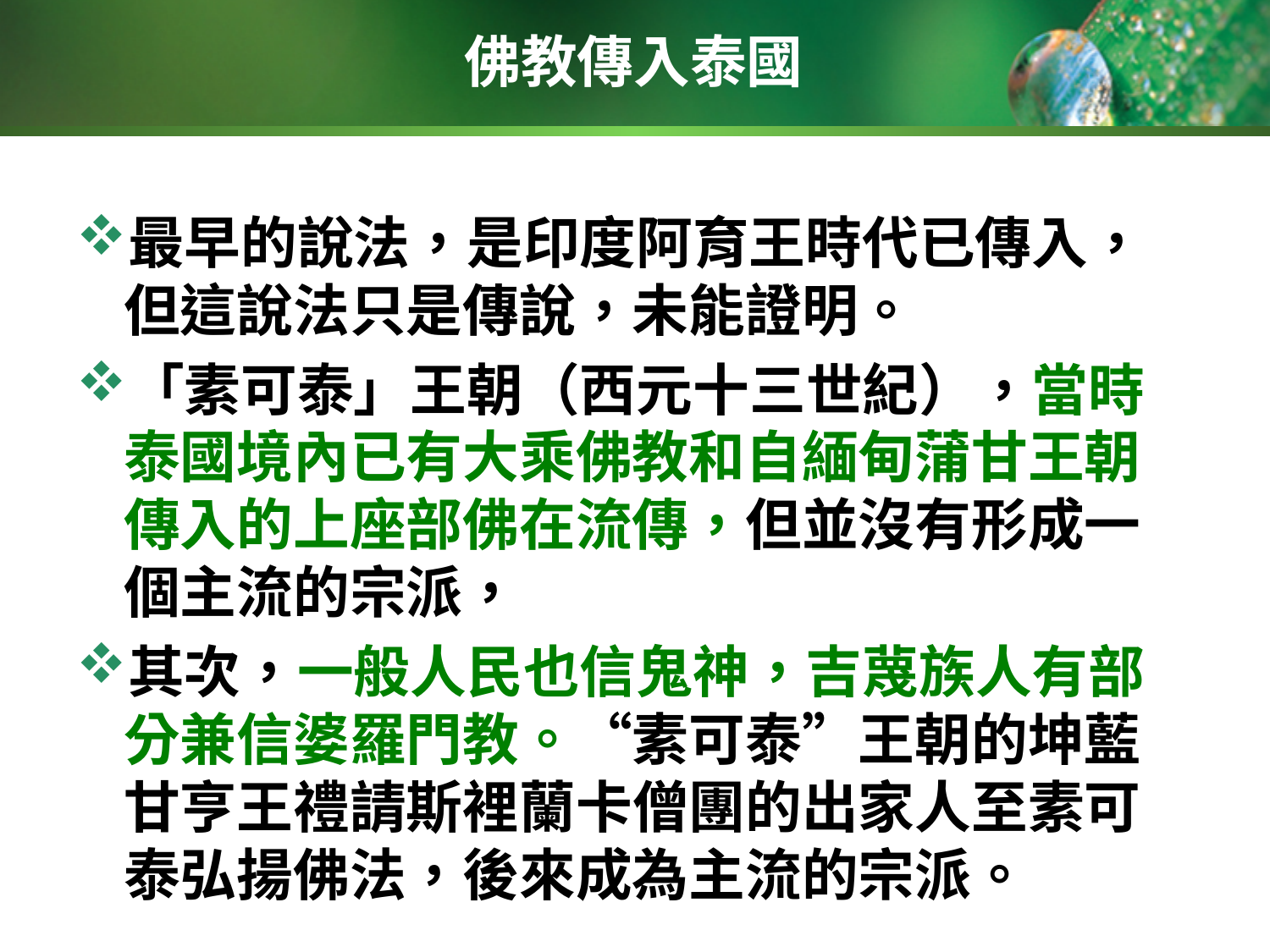

# 佛教傳入泰國
最早的說法，是印度阿育王時代已傳入，但這說法只是傳說，未能證明。
「素可泰」王朝（西元十三世紀），當時泰國境內已有大乘佛教和自緬甸蒲甘王朝傳入的上座部佛在流傳，但並沒有形成一個主流的宗派，
其次，一般人民也信鬼神，吉蔑族人有部分兼信婆羅門教。“素可泰”王朝的坤藍甘亨王禮請斯裡蘭卡僧團的出家人至素可泰弘揚佛法，後來成為主流的宗派。